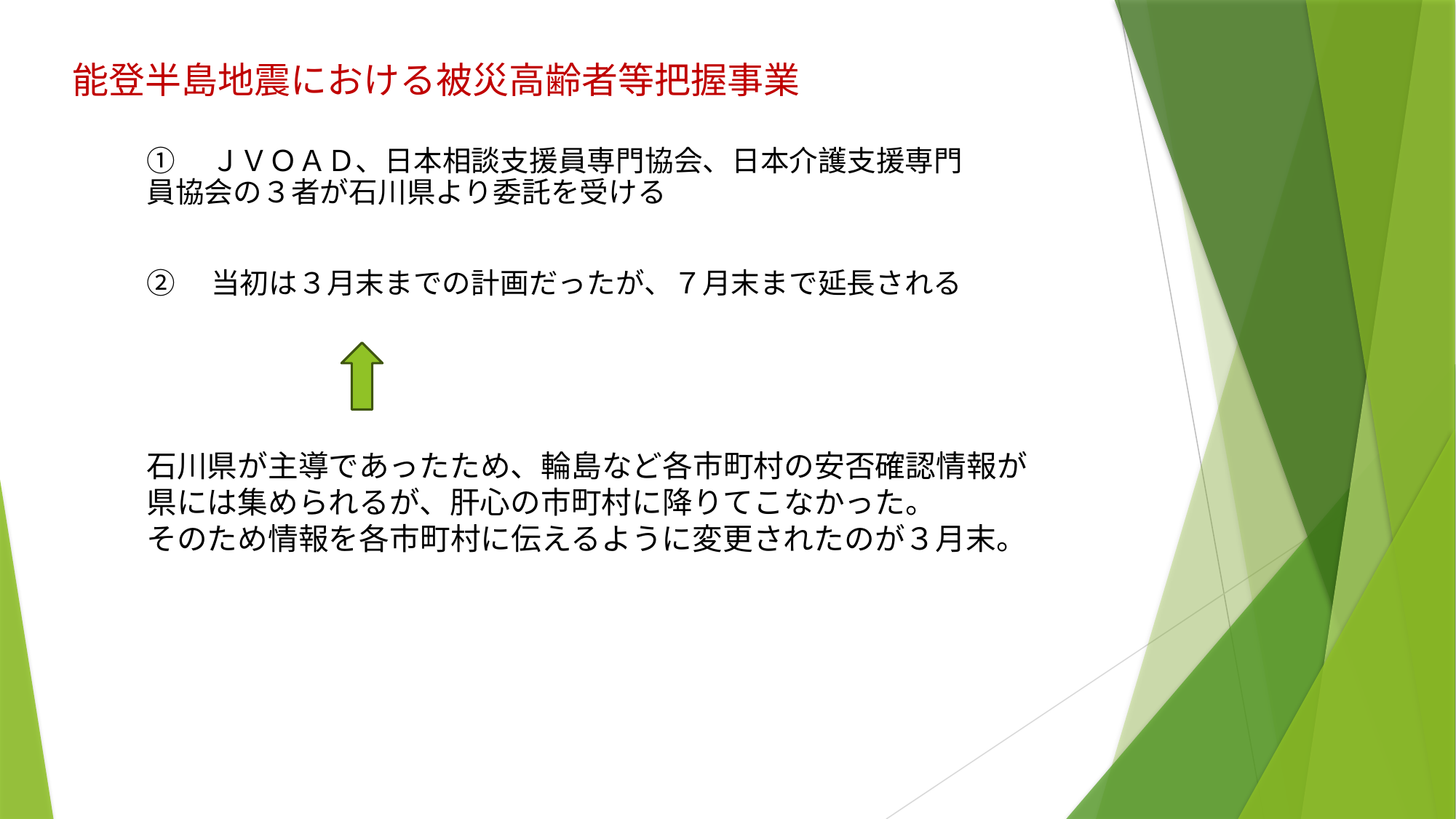

能登半島地震における被災高齢者等把握事業
①　ＪＶＯＡＤ、日本相談支援員専門協会、日本介護支援専門員協会の３者が石川県より委託を受ける

②　当初は３月末までの計画だったが、７月末まで延長される

石川県が主導であったため、輪島など各市町村の安否確認情報が県には集められるが、肝心の市町村に降りてこなかった。
そのため情報を各市町村に伝えるように変更されたのが３月末。